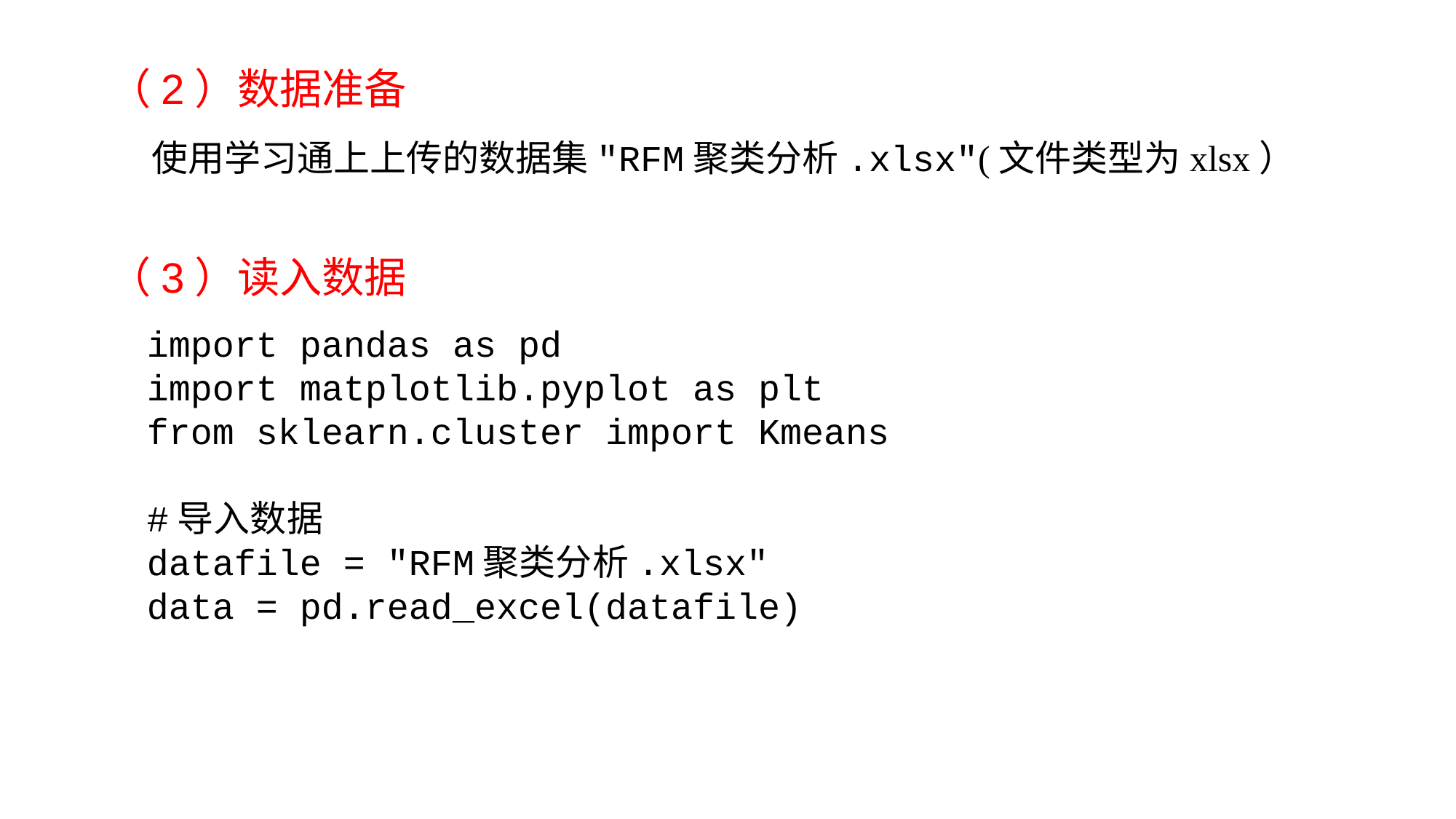

（2）数据准备
使用学习通上上传的数据集"RFM聚类分析.xlsx"(文件类型为xlsx）
（3）读入数据
import pandas as pd
import matplotlib.pyplot as plt
from sklearn.cluster import Kmeans

#导入数据
datafile = "RFM聚类分析.xlsx"
data = pd.read_excel(datafile)